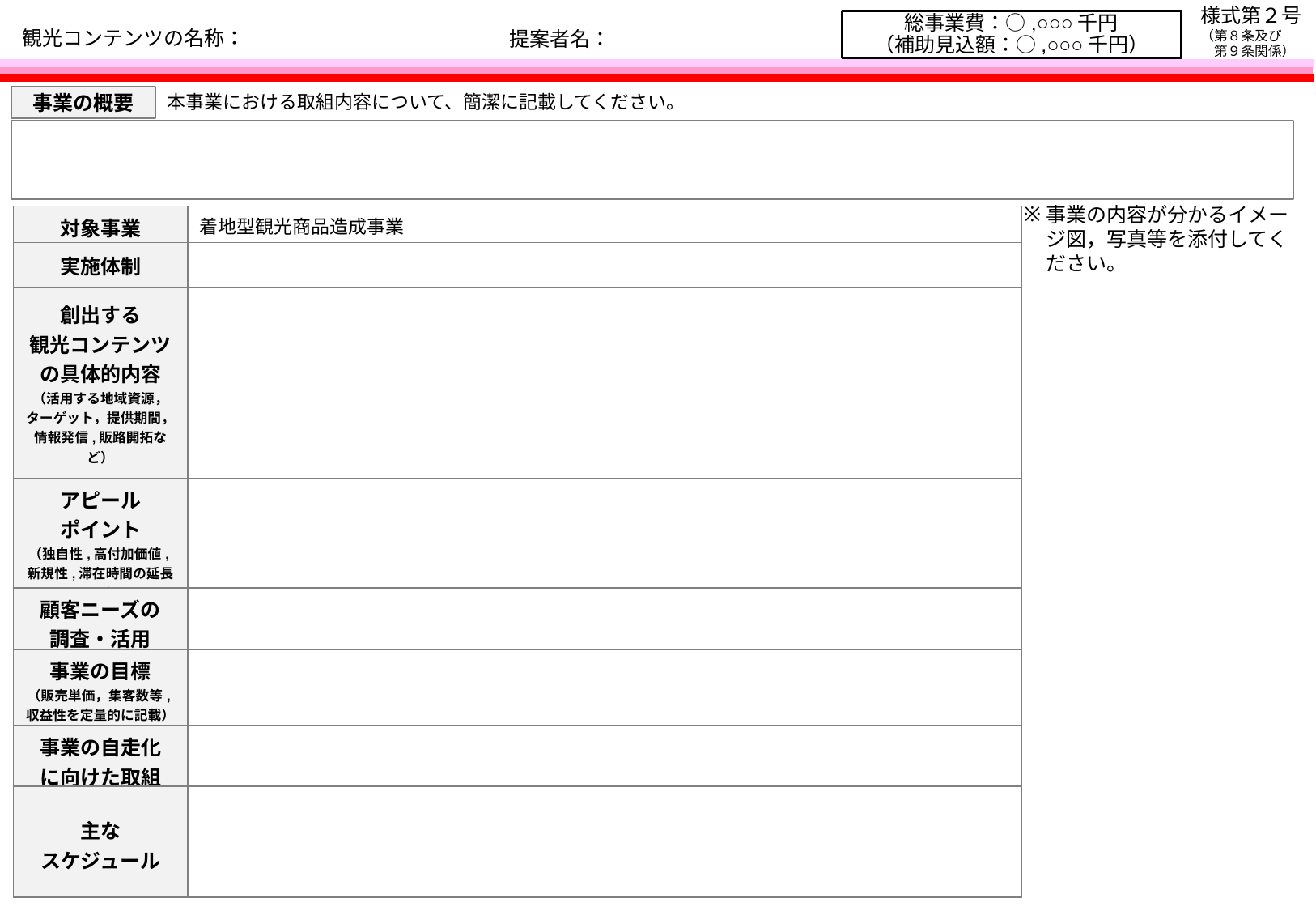

様式第２号
（第８条及び
　第９条関係）
# 観光コンテンツの名称：
提案者名：
総事業費：○,○○○千円
（補助見込額：○,○○○千円）
本事業における取組内容について、簡潔に記載してください。
事業の概要

事業の内容が分かるイメージ図，写真等を添付してください。

| 対象事業 | 着地型観光商品造成事業 |
| --- | --- |
| 実施体制 |  |
| 創出する 観光コンテンツ の具体的内容 （活用する地域資源，ターゲット，提供期間，情報発信,販路開拓など） |  |
| アピール ポイント （独自性,高付加価値,新規性,滞在時間の延長など） |  |
| 顧客ニーズの 調査・活用 |  |
| 事業の目標 （販売単価，集客数等,収益性を定量的に記載） |  |
| 事業の自走化 に向けた取組 |  |
| 主な スケジュール |  |